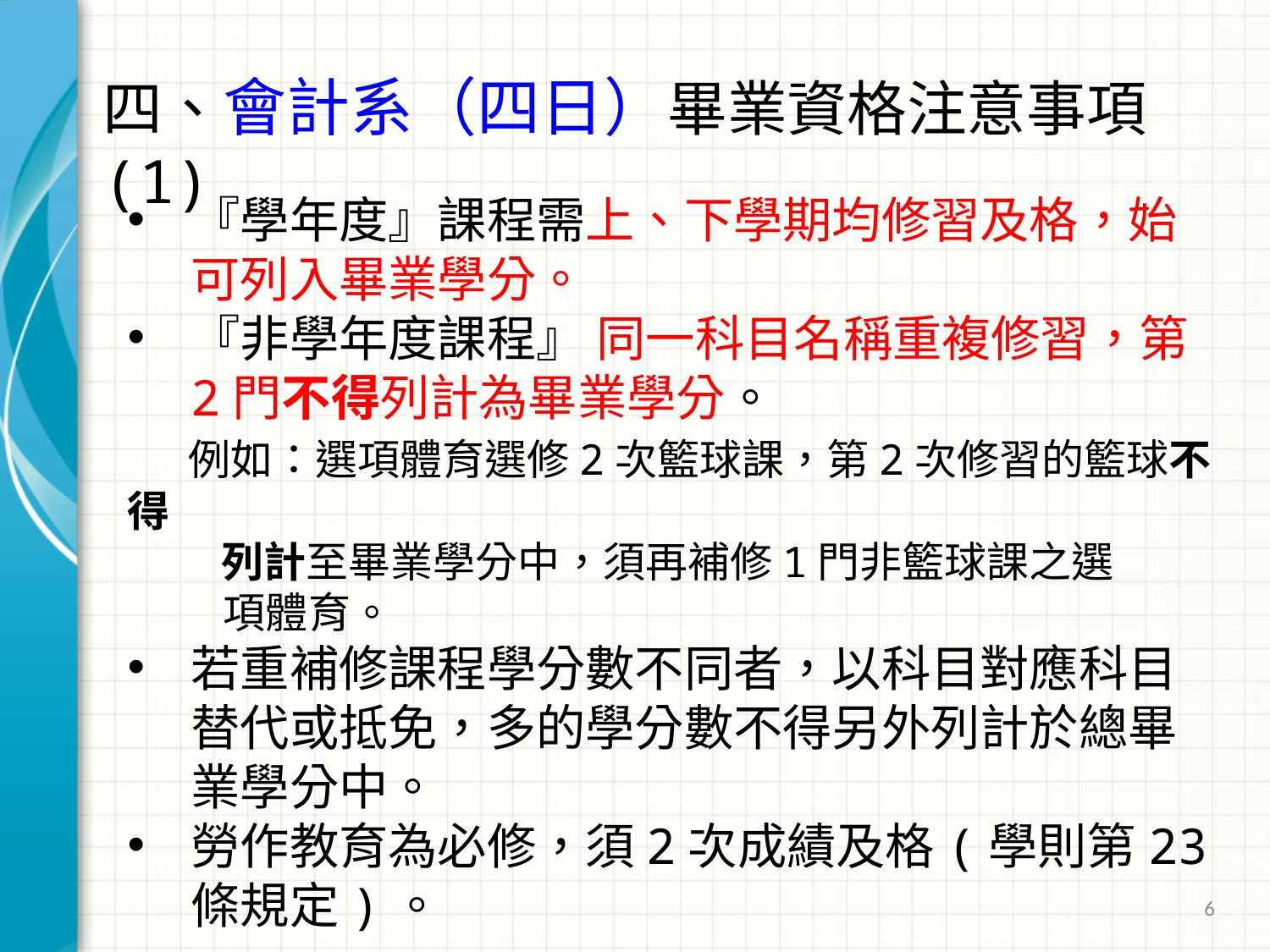

# 四、會計系（四日）畢業資格注意事項(1)
『學年度』課程需上、下學期均修習及格，始可列入畢業學分。
『非學年度課程』 同一科目名稱重複修習，第2門不得列計為畢業學分。
　 例如：選項體育選修2次籃球課，第2次修習的籃球不得
          列計至畢業學分中，須再補修1門非籃球課之選
          項體育。
若重補修課程學分數不同者，以科目對應科目替代或抵免，多的學分數不得另外列計於總畢業學分中。
勞作教育為必修，須2次成績及格(學則第23條規定)。
6